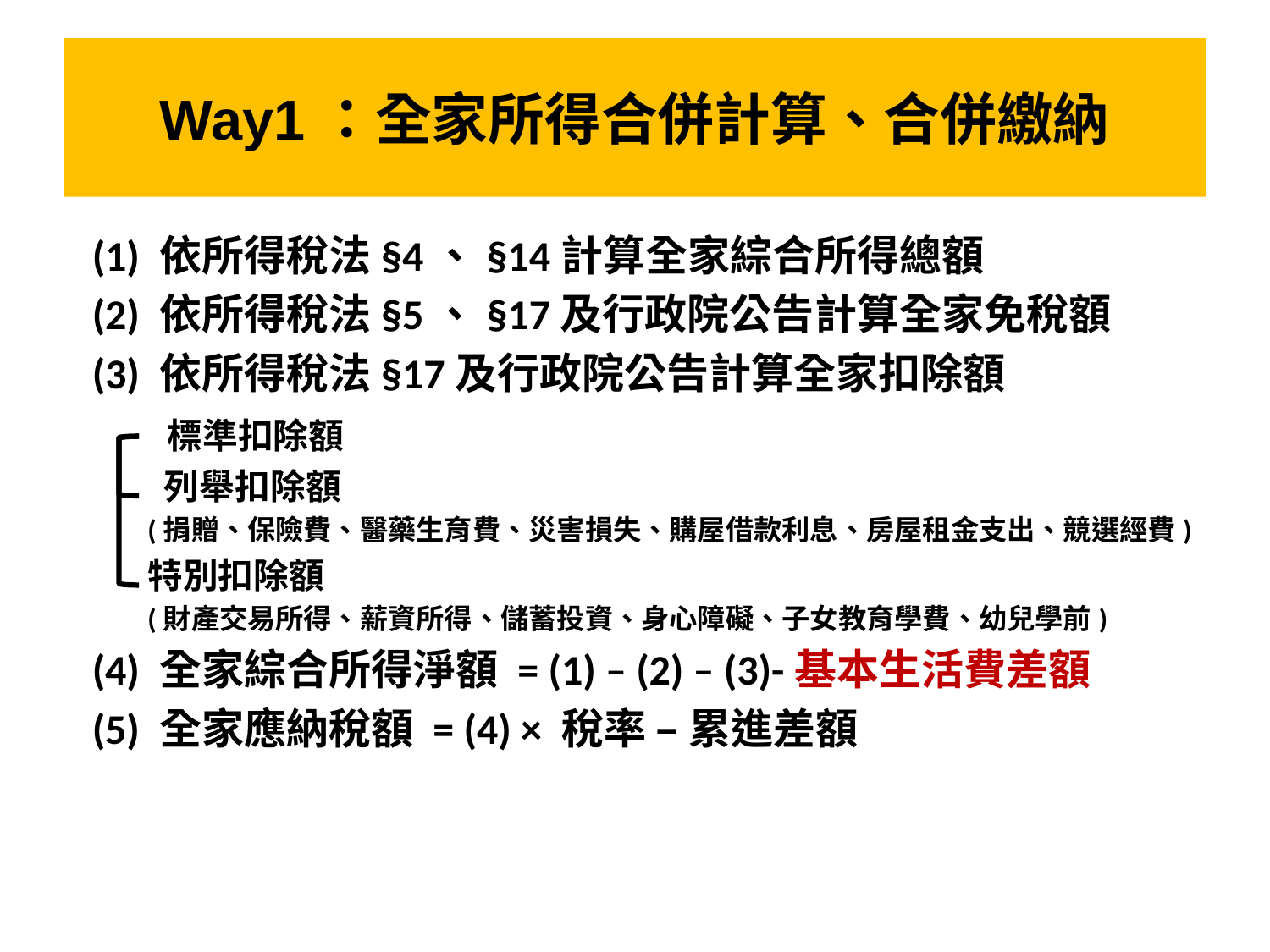

# Way1：全家所得合併計算、合併繳納
(1) 依所得稅法§4、§14計算全家綜合所得總額
(2) 依所得稅法§5、§17及行政院公告計算全家免稅額
(3) 依所得稅法§17及行政院公告計算全家扣除額
 標準扣除額
 列舉扣除額
(捐贈、保險費、醫藥生育費、災害損失、購屋借款利息、房屋租金支出、競選經費)
特別扣除額
(財產交易所得、薪資所得、儲蓄投資、身心障礙、子女教育學費、幼兒學前)
(4) 全家綜合所得淨額 = (1) – (2) – (3)-基本生活費差額
(5) 全家應納稅額 = (4) × 稅率 – 累進差額